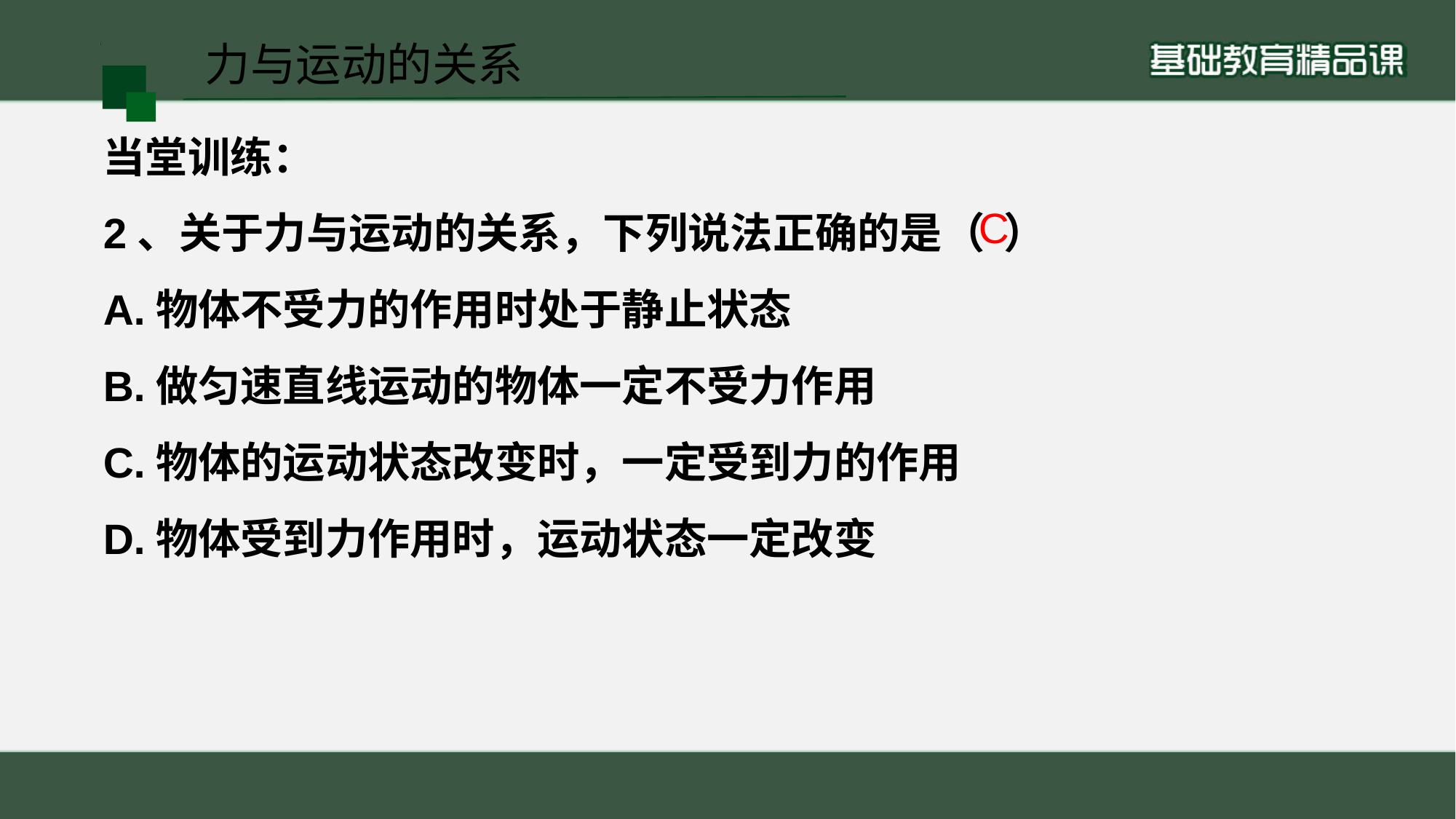

力与运动的关系

当堂训练：
2、关于力与运动的关系，下列说法正确的是（  ）
A.物体不受力的作用时处于静止状态
B.做匀速直线运动的物体一定不受力作用
C.物体的运动状态改变时，一定受到力的作用
D.物体受到力作用时，运动状态一定改变
C